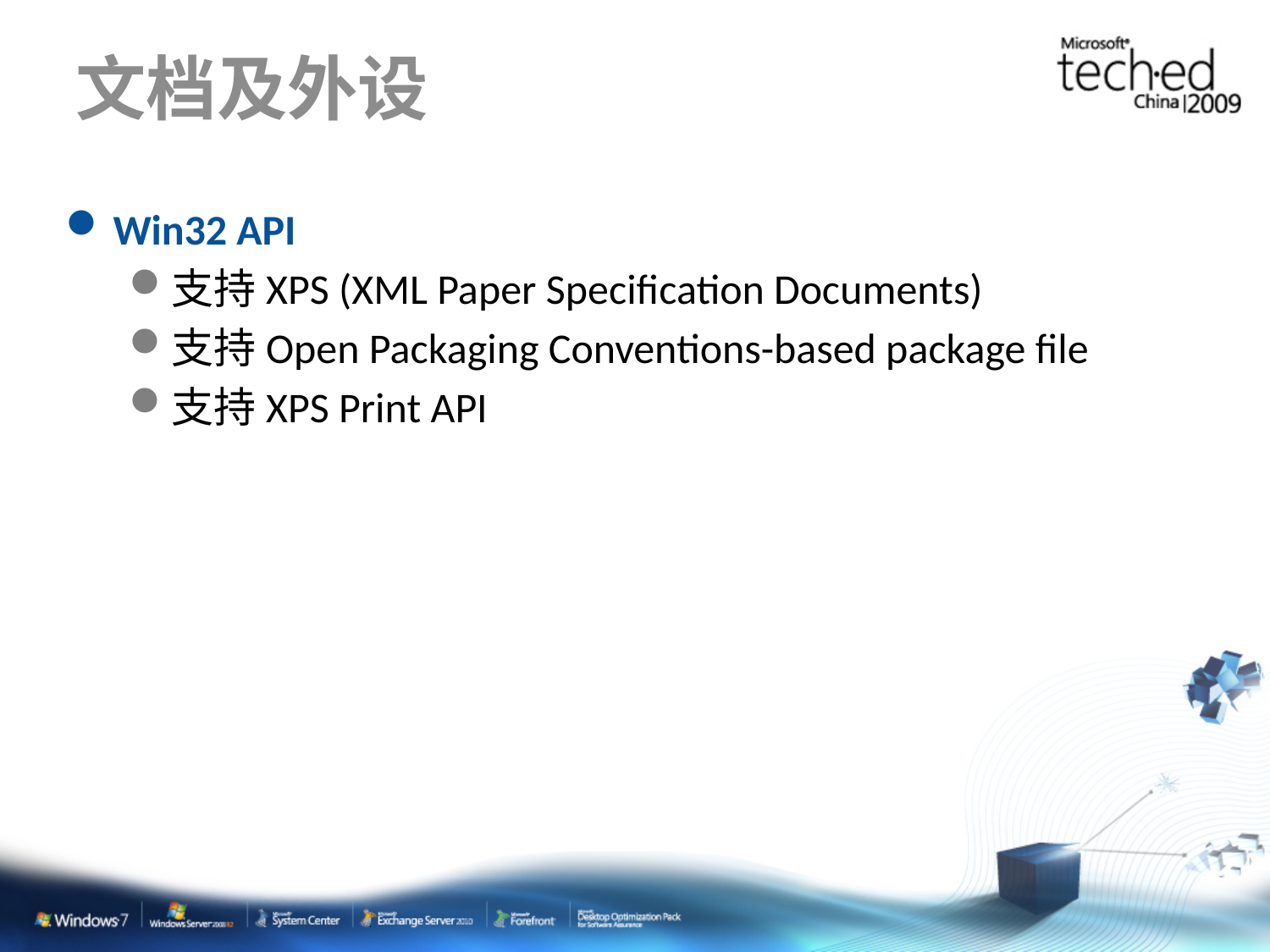

# 文档及外设
Win32 API
支持XPS (XML Paper Specification Documents)
支持Open Packaging Conventions-based package file
支持XPS Print API